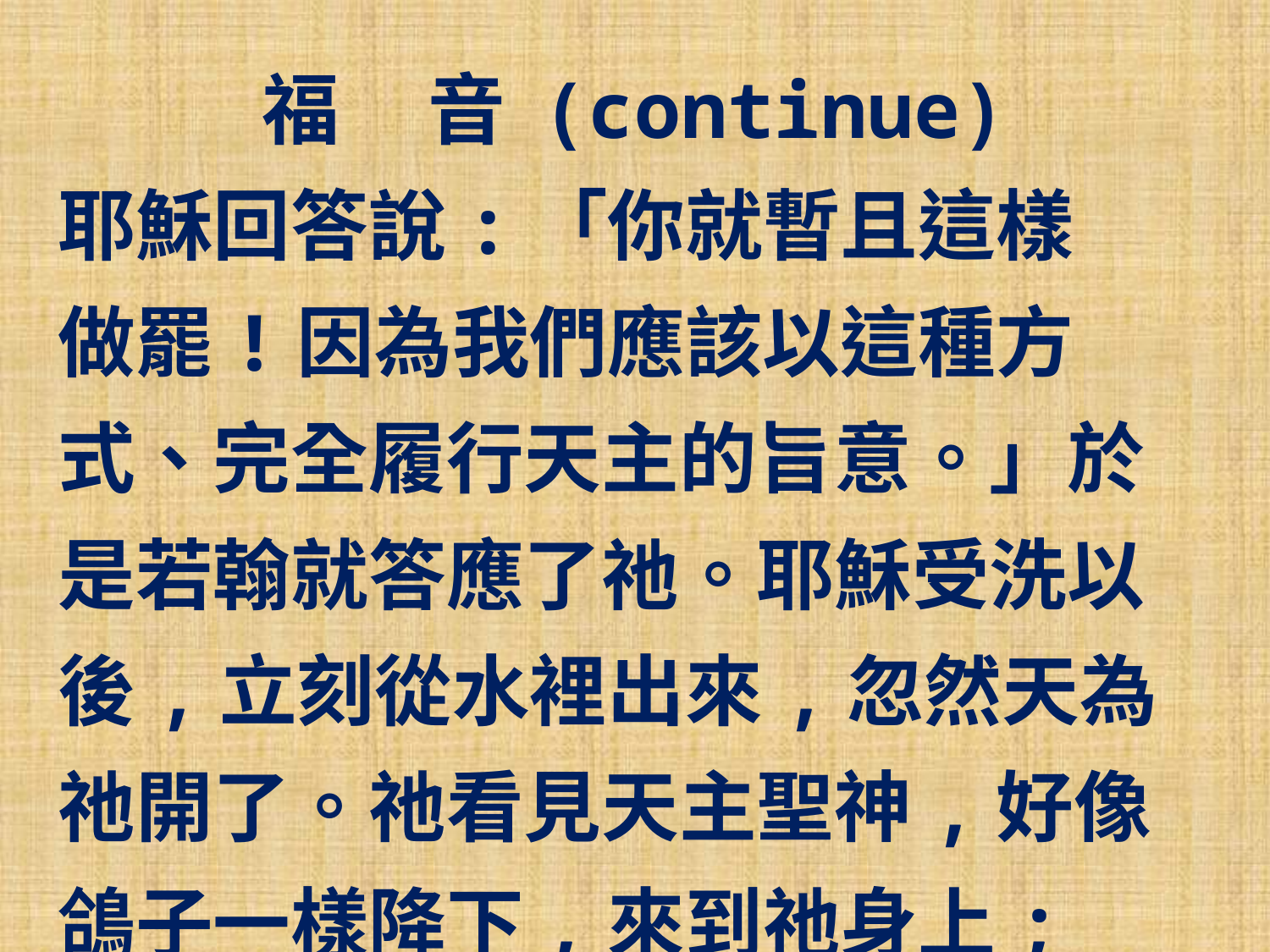

福     音 (continue)
耶穌回答說:「你就暫且這樣
做罷!因為我們應該以這種方式、完全履行天主的旨意。」於是若翰就答應了祂。耶穌受洗以後,立刻從水裡出來,忽然天為祂開了。祂看見天主聖神,好像鴿子一樣降下,來到祂身上;